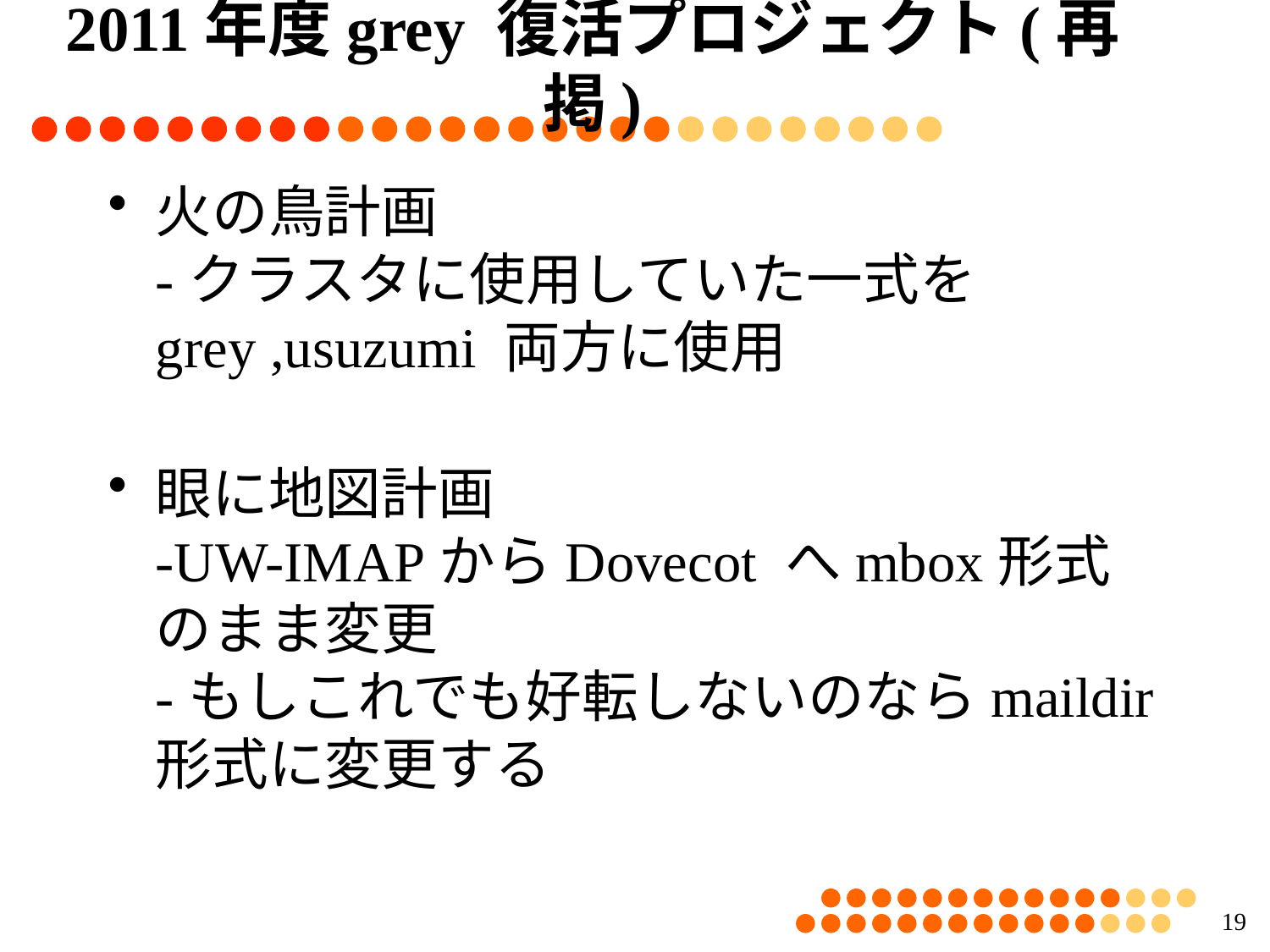

# 2011年度grey 復活プロジェクト(再掲)
火の鳥計画
-クラスタに使用していた一式をgrey ,usuzumi 両方に使用
眼に地図計画
-UW-IMAPからDovecot へmbox形式のまま変更
-もしこれでも好転しないのならmaildir 形式に変更する
19